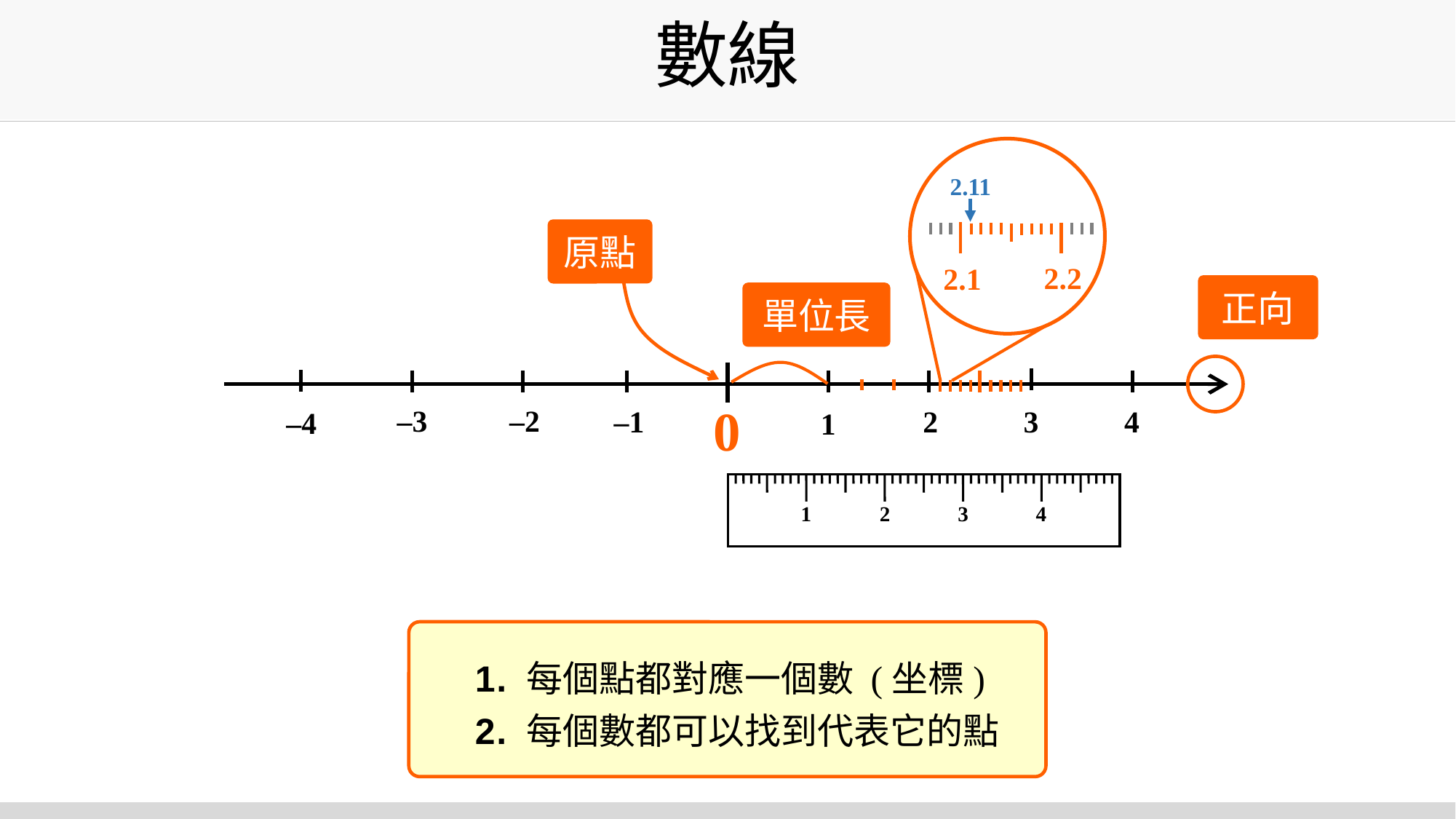

# 數線

2.11
2.2
2.1
原點

正向

單位長

3
–3
–2
2
1
0
–1
4
–4

1
2
3
4
 每個點都對應一個數 (坐標)
 每個數都可以找到代表它的點